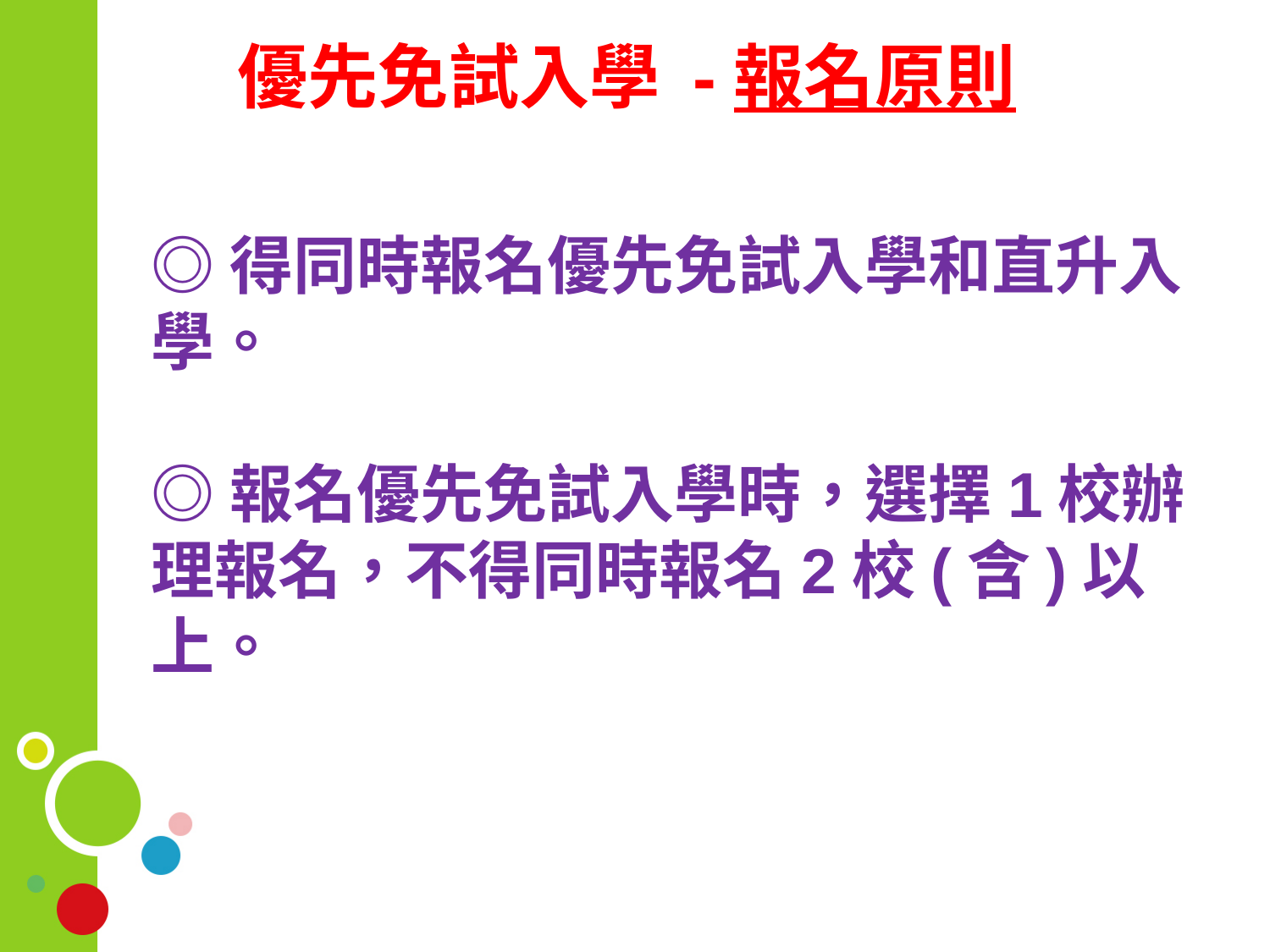

# 優先免試入學 -報名原則

◎得同時報名優先免試入學和直升入學。

◎報名優先免試入學時，選擇1校辦理報名，不得同時報名2校(含)以上。